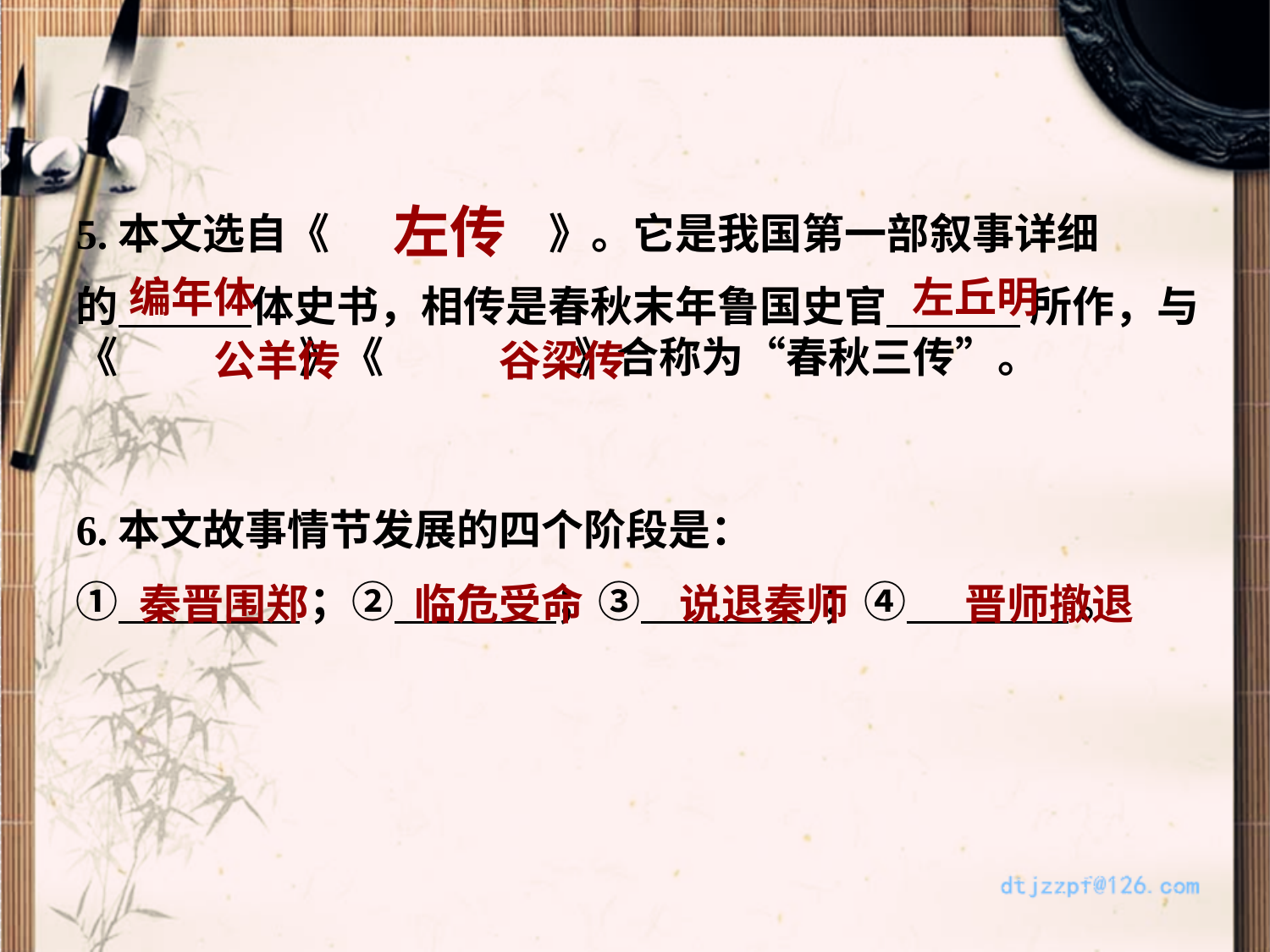

左传
5.本文选自《                       》。它是我国第一部叙事详细
的              体史书，相传是春秋末年鲁国史官               所作，与《                   》《                    》合称为“春秋三传”。
编年体
左丘明
公羊传
谷梁传
6.本文故事情节发展的四个阶段是：
①                   ；②                 ；③                   ；④                  。
秦晋围郑
临危受命
说退秦师
晋师撤退